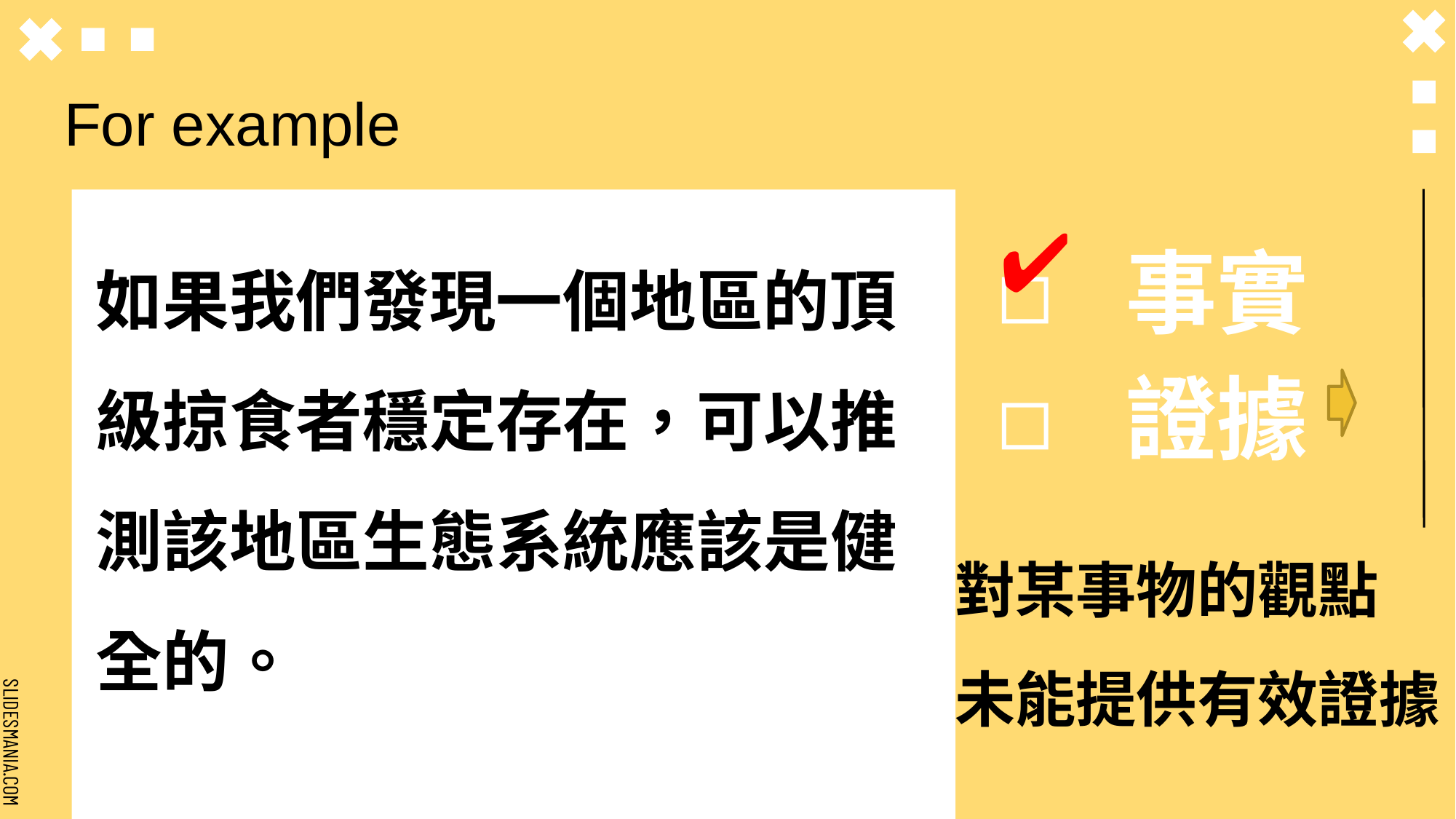

# For example
如果我們發現一個地區的頂級掠食者穩定存在，可以推測該地區生態系統應該是健全的。
  ✔

對某事物的觀點
未能提供有效證據

◻  事實
◻  證據